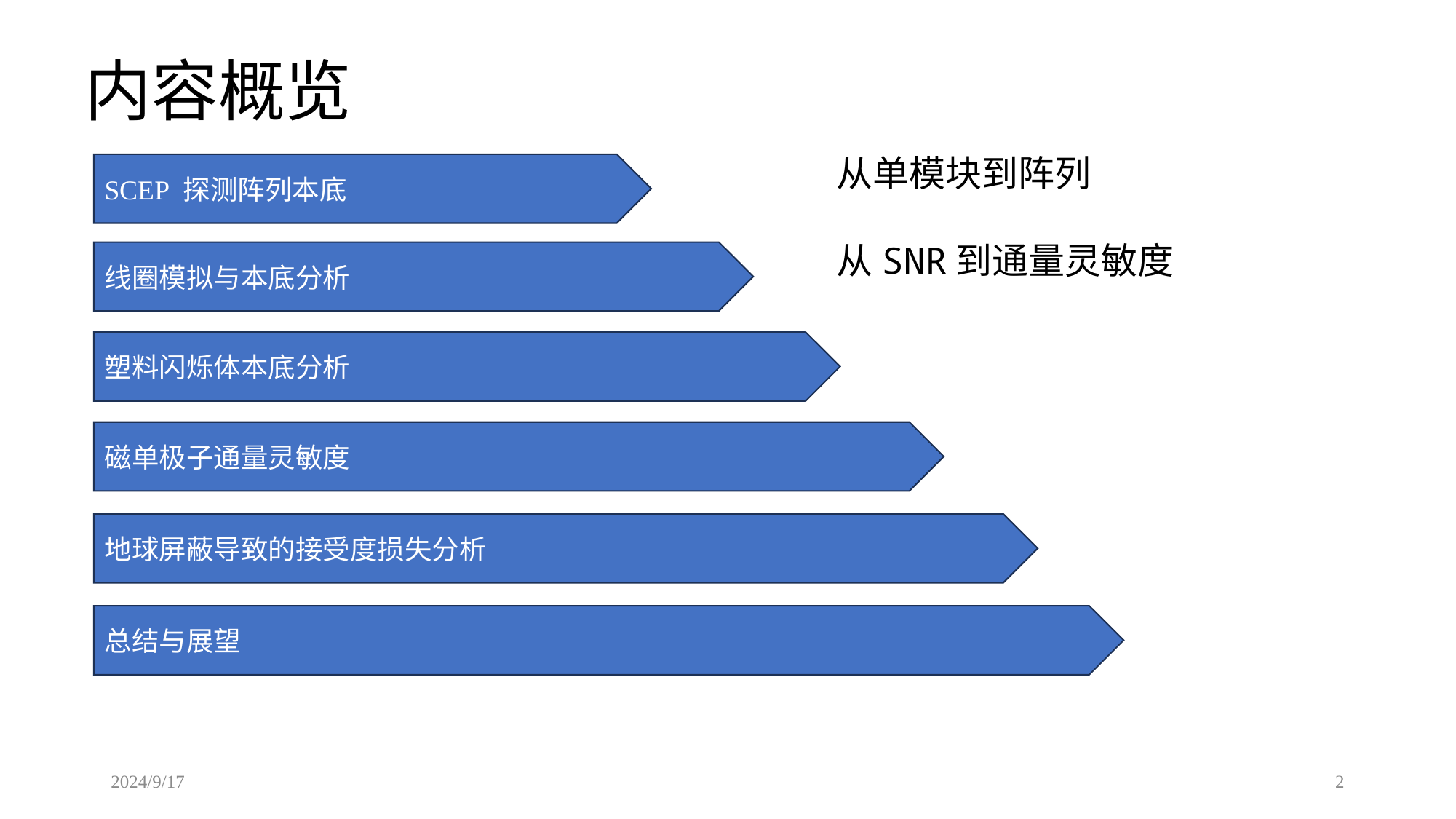

# 内容概览
从单模块到阵列

从SNR到通量灵敏度
SCEP 探测阵列本底
线圈模拟与本底分析
塑料闪烁体本底分析
磁单极子通量灵敏度
地球屏蔽导致的接受度损失分析
总结与展望
2024/9/17
2